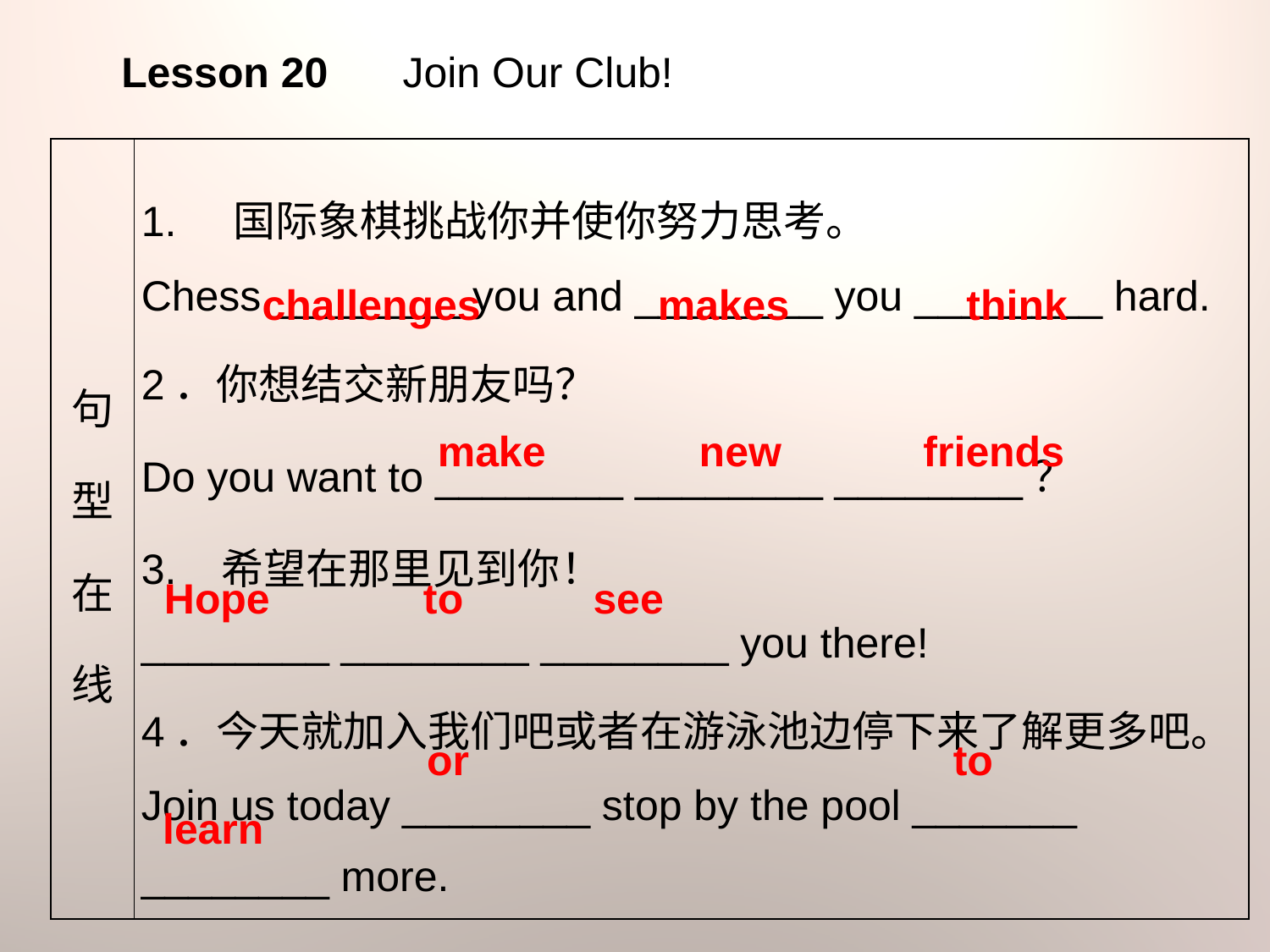

Lesson 20 　Join Our Club!
| 句型在线 | 1. 国际象棋挑战你并使你努力思考。 Chess \_\_\_\_\_\_\_\_ you and \_\_\_\_\_\_\_\_ you \_\_\_\_\_\_\_\_ hard. 2．你想结交新朋友吗？ Do you want to \_\_\_\_\_\_\_\_ \_\_\_\_\_\_\_\_ \_\_\_\_\_\_\_\_？ 3. 希望在那里见到你！ \_\_\_\_\_\_\_\_ \_\_\_\_\_\_\_\_ \_\_\_\_\_\_\_\_ you there! 4．今天就加入我们吧或者在游泳池边停下来了解更多吧。 Join us today \_\_\_\_\_\_\_\_ stop by the pool \_\_\_\_\_\_\_ \_\_\_\_\_\_\_\_ more. |
| --- | --- |
challenges               makes               think
make             new            friends
Hope             to           see
or                                         to
learn